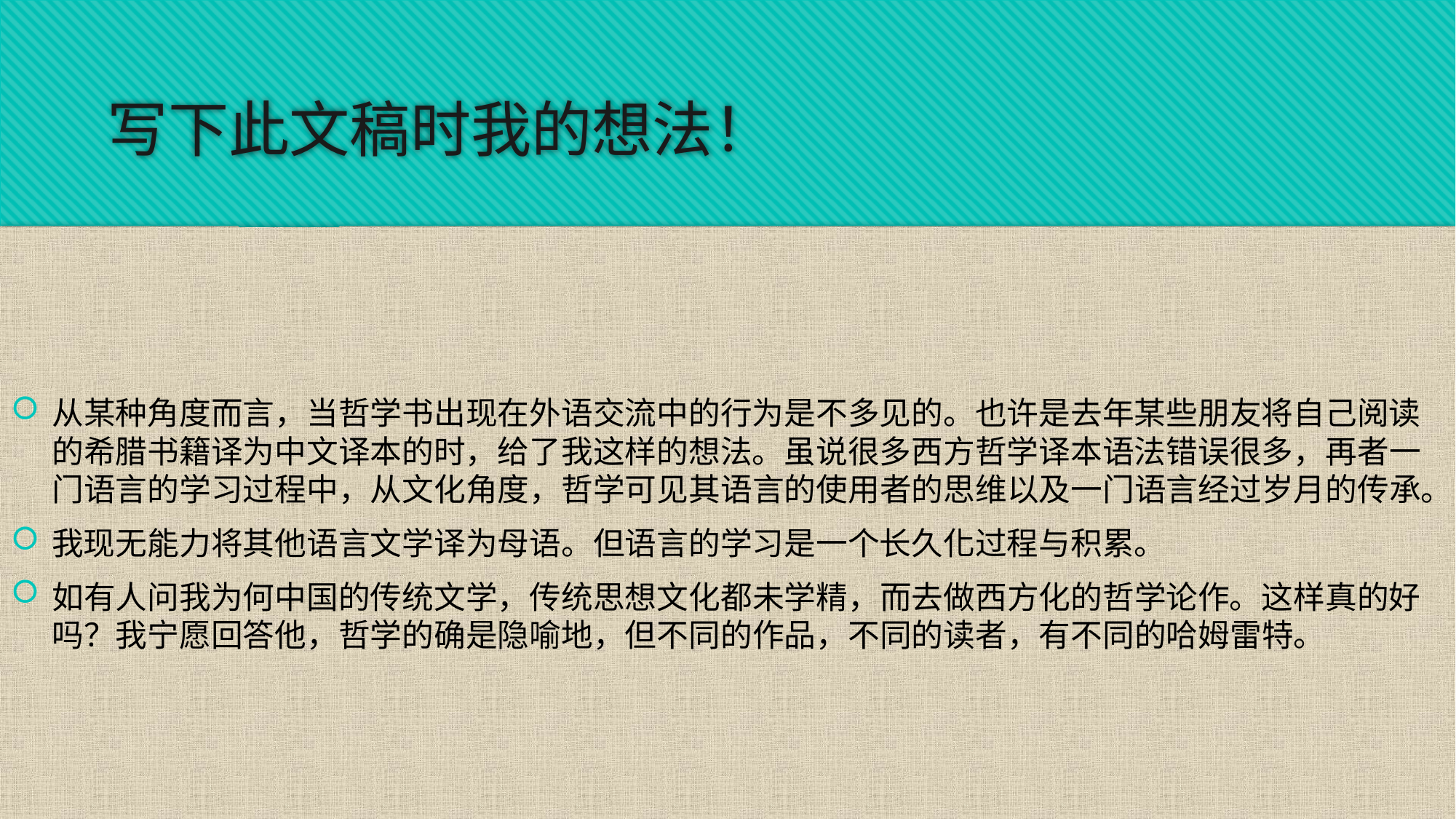

# 写下此文稿时我的想法！
从某种角度而言，当哲学书出现在外语交流中的行为是不多见的。也许是去年某些朋友将自己阅读的希腊书籍译为中文译本的时，给了我这样的想法。虽说很多西方哲学译本语法错误很多，再者一门语言的学习过程中，从文化角度，哲学可见其语言的使用者的思维以及一门语言经过岁月的传承。
我现无能力将其他语言文学译为母语。但语言的学习是一个长久化过程与积累。
如有人问我为何中国的传统文学，传统思想文化都未学精，而去做西方化的哲学论作。这样真的好吗？我宁愿回答他，哲学的确是隐喻地，但不同的作品，不同的读者，有不同的哈姆雷特。